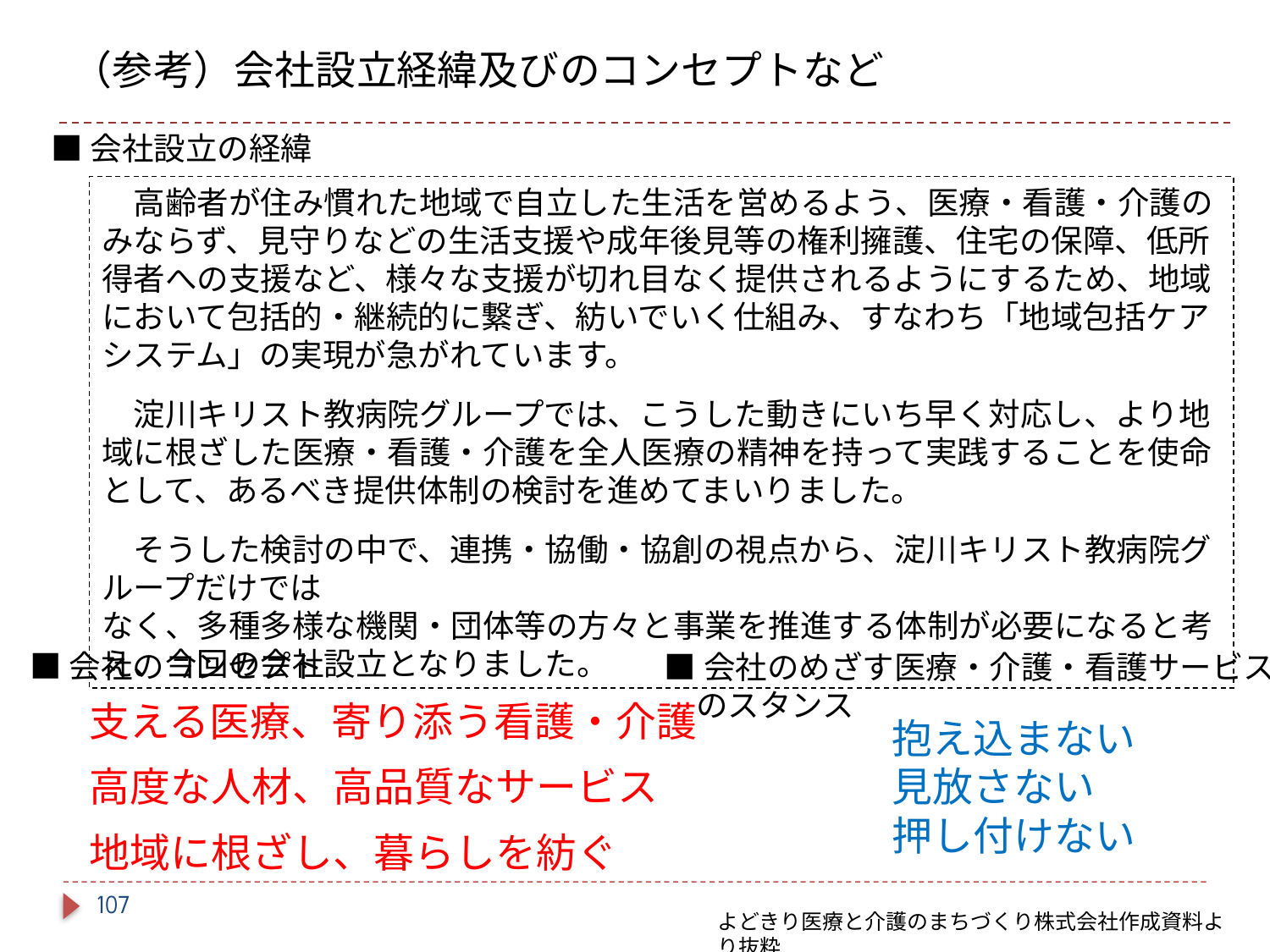

（参考）会社設立経緯及びのコンセプトなど

■会社設立の経緯
　高齢者が住み慣れた地域で自立した生活を営めるよう、医療・看護・介護のみならず、見守りなどの生活支援や成年後見等の権利擁護、住宅の保障、低所得者への支援など、様々な支援が切れ目なく提供されるようにするため、地域において包括的・継続的に繋ぎ、紡いでいく仕組み、すなわち「地域包括ケアシステム」の実現が急がれています。

　淀川キリスト教病院グループでは、こうした動きにいち早く対応し、より地域に根ざした医療・看護・介護を全人医療の精神を持って実践することを使命として、あるべき提供体制の検討を進めてまいりました。

　そうした検討の中で、連携・協働・協創の視点から、淀川キリスト教病院グループだけでは
なく、多種多様な機関・団体等の方々と事業を推進する体制が必要になると考え、今回の会社設立となりました。
■会社のコンセプト
■会社のめざす医療・介護・看護サービス
　のスタンス
支える医療、寄り添う看護・介護

高度な人材、高品質なサービス

地域に根ざし、暮らしを紡ぐ
抱え込まない
見放さない
押し付けない
107
よどきり医療と介護のまちづくり株式会社作成資料より抜粋